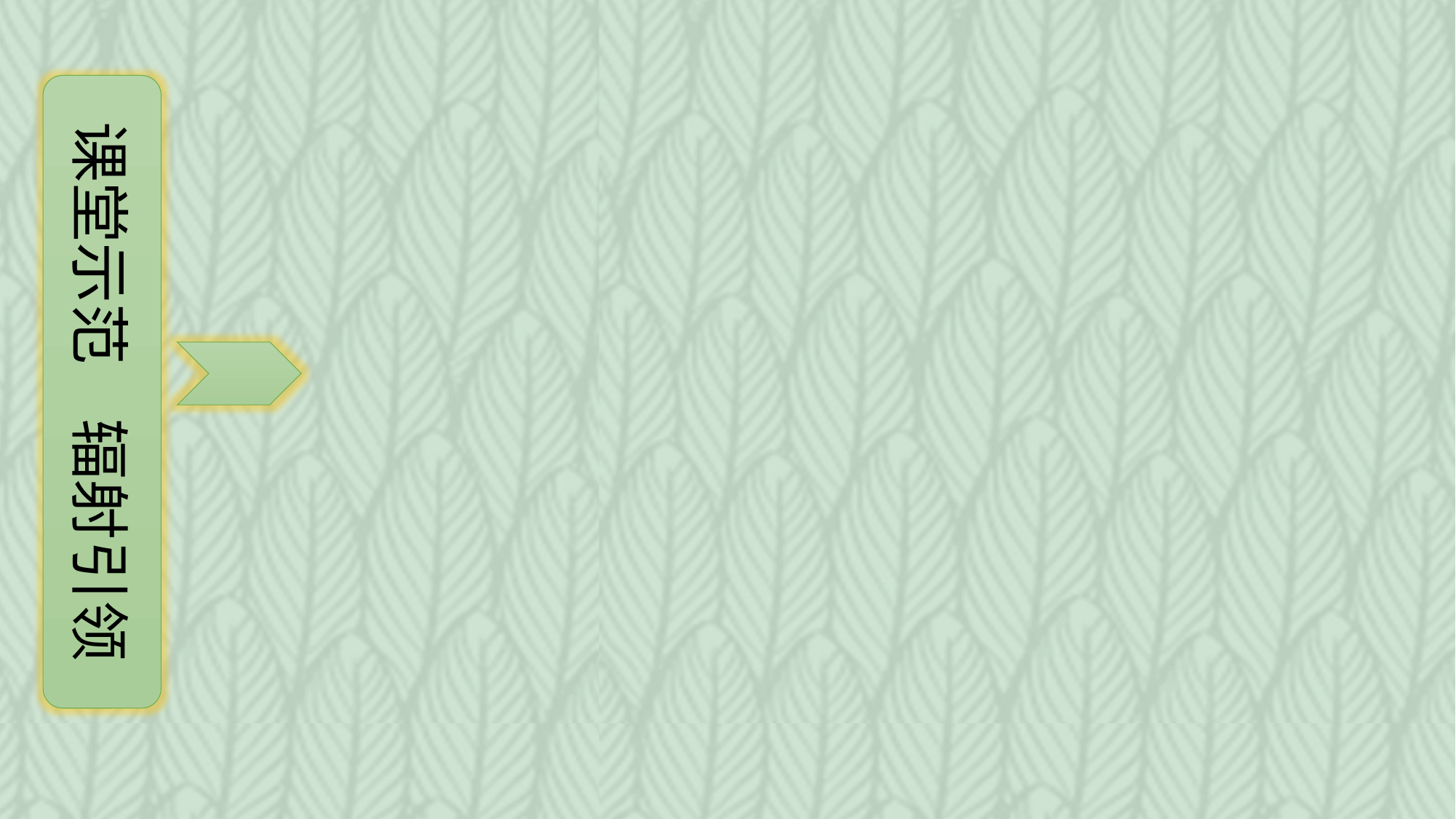

课堂示范    辐射引领

一节校级队课
一节区级班会课
一节区级队课
一节市级家庭教育指导课

领衔人

4节区级课
4节校课

成员